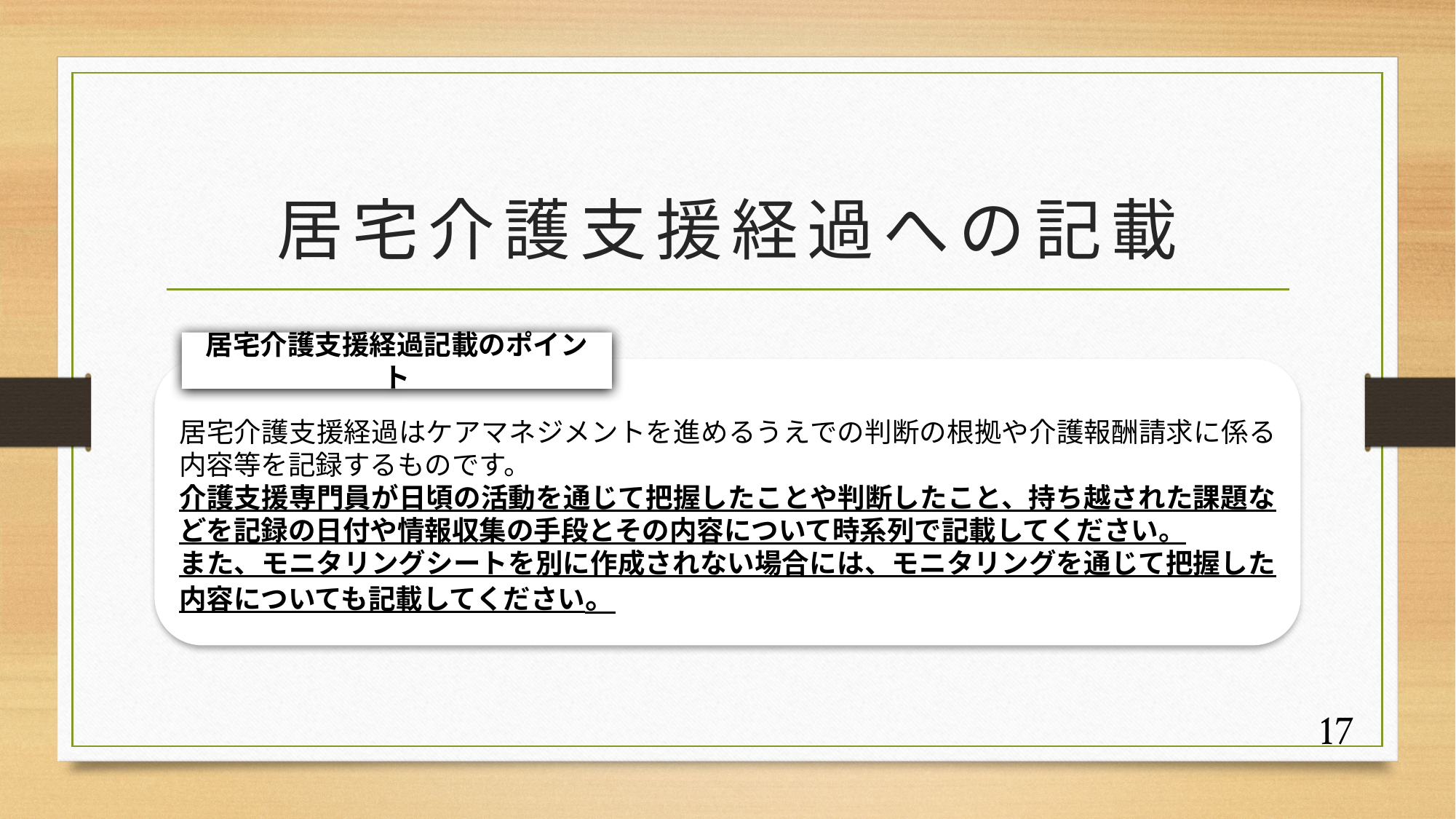

# 居宅介護支援経過への記載
居宅介護支援経過記載のポイント

居宅介護支援経過はケアマネジメントを進めるうえでの判断の根拠や介護報酬請求に係る内容等を記録するものです。
介護支援専門員が日頃の活動を通じて把握したことや判断したこと、持ち越された課題などを記録の日付や情報収集の手段とその内容について時系列で記載してください。
また、モニタリングシートを別に作成されない場合には、モニタリングを通じて把握した内容についても記載してください。
17